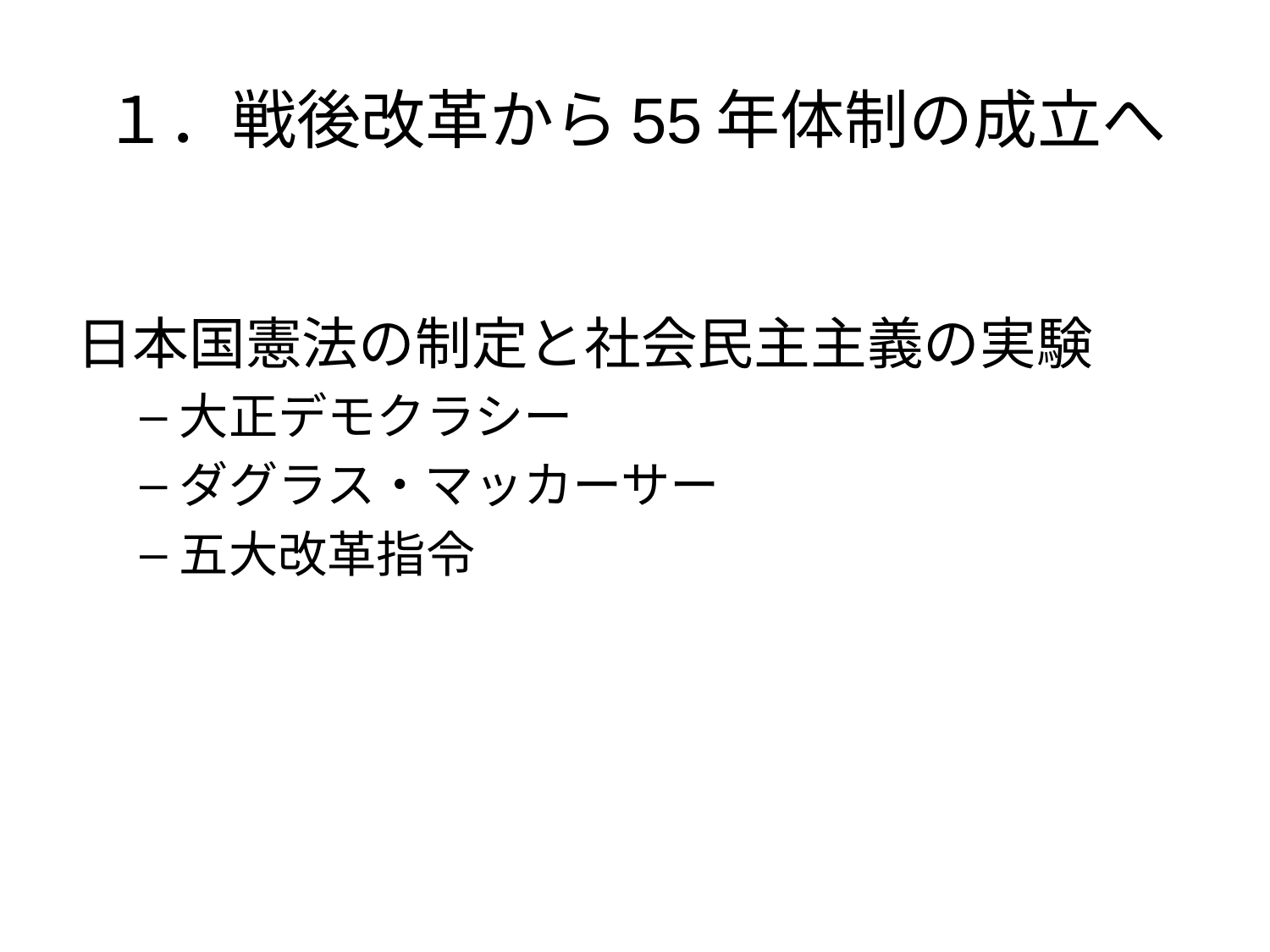

# １．戦後改革から55年体制の成立へ

日本国憲法の制定と社会民主主義の実験
大正デモクラシー
ダグラス・マッカーサー
五大改革指令